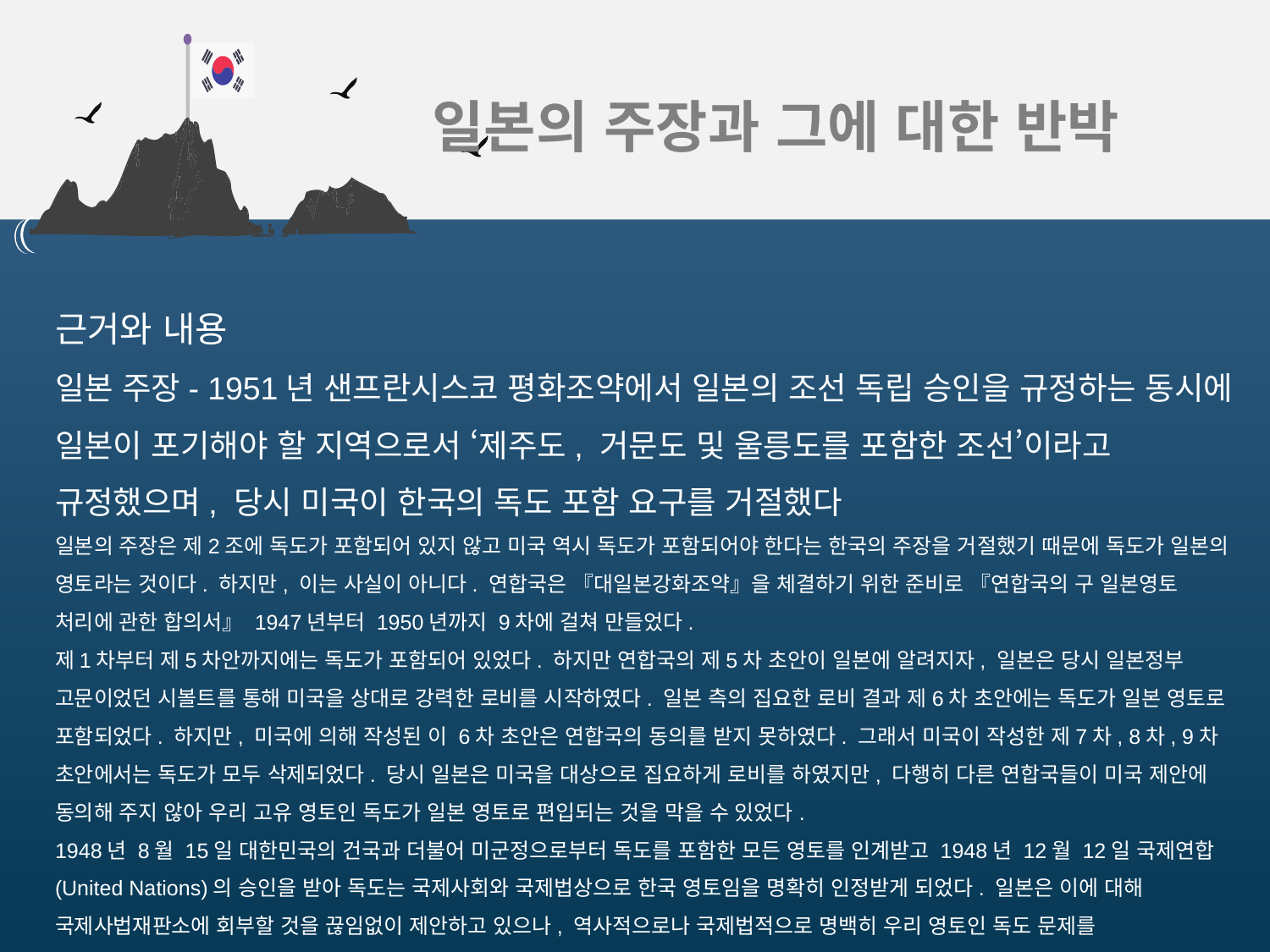

일본의 주장과 그에 대한 반박

근거와 내용
일본 주장- 1951년 샌프란시스코 평화조약에서 일본의 조선 독립 승인을 규정하는 동시에 일본이 포기해야 할 지역으로서 ‘제주도, 거문도 및 울릉도를 포함한 조선’이라고 규정했으며, 당시 미국이 한국의 독도 포함 요구를 거절했다
일본의 주장은 제2조에 독도가 포함되어 있지 않고 미국 역시 독도가 포함되어야 한다는 한국의 주장을 거절했기 때문에 독도가 일본의 영토라는 것이다. 하지만, 이는 사실이 아니다. 연합국은 『대일본강화조약』을 체결하기 위한 준비로 『연합국의 구 일본영토 처리에 관한 합의서』 1947년부터 1950년까지 9차에 걸쳐 만들었다.
제1차부터 제5차안까지에는 독도가 포함되어 있었다. 하지만 연합국의 제5차 초안이 일본에 알려지자, 일본은 당시 일본정부 고문이었던 시볼트를 통해 미국을 상대로 강력한 로비를 시작하였다. 일본 측의 집요한 로비 결과 제6차 초안에는 독도가 일본 영토로 포함되었다. 하지만, 미국에 의해 작성된 이 6차 초안은 연합국의 동의를 받지 못하였다. 그래서 미국이 작성한 제7차, 8차, 9차 초안에서는 독도가 모두 삭제되었다. 당시 일본은 미국을 대상으로 집요하게 로비를 하였지만, 다행히 다른 연합국들이 미국 제안에 동의해 주지 않아 우리 고유 영토인 독도가 일본 영토로 편입되는 것을 막을 수 있었다.
1948년 8월 15일 대한민국의 건국과 더불어 미군정으로부터 독도를 포함한 모든 영토를 인계받고 1948년 12월 12일 국제연합(United Nations)의 승인을 받아 독도는 국제사회와 국제법상으로 한국 영토임을 명확히 인정받게 되었다. 일본은 이에 대해 국제사법재판소에 회부할 것을 끊임없이 제안하고 있으나, 역사적으로나 국제법적으로 명백히 우리 영토인 독도 문제를 국제사법재판소에 회부하는 것 자체가 넌센스이다. 앞으로 정부 · 학계를 포함한 모든 분야에서 역사적 사료 연구를 더욱 강화하여 일본의 주장에 대응할 수 있는 논리를 개발하고 국제적 홍보 활동도 더욱 강화해 나가야 할 것이다

.